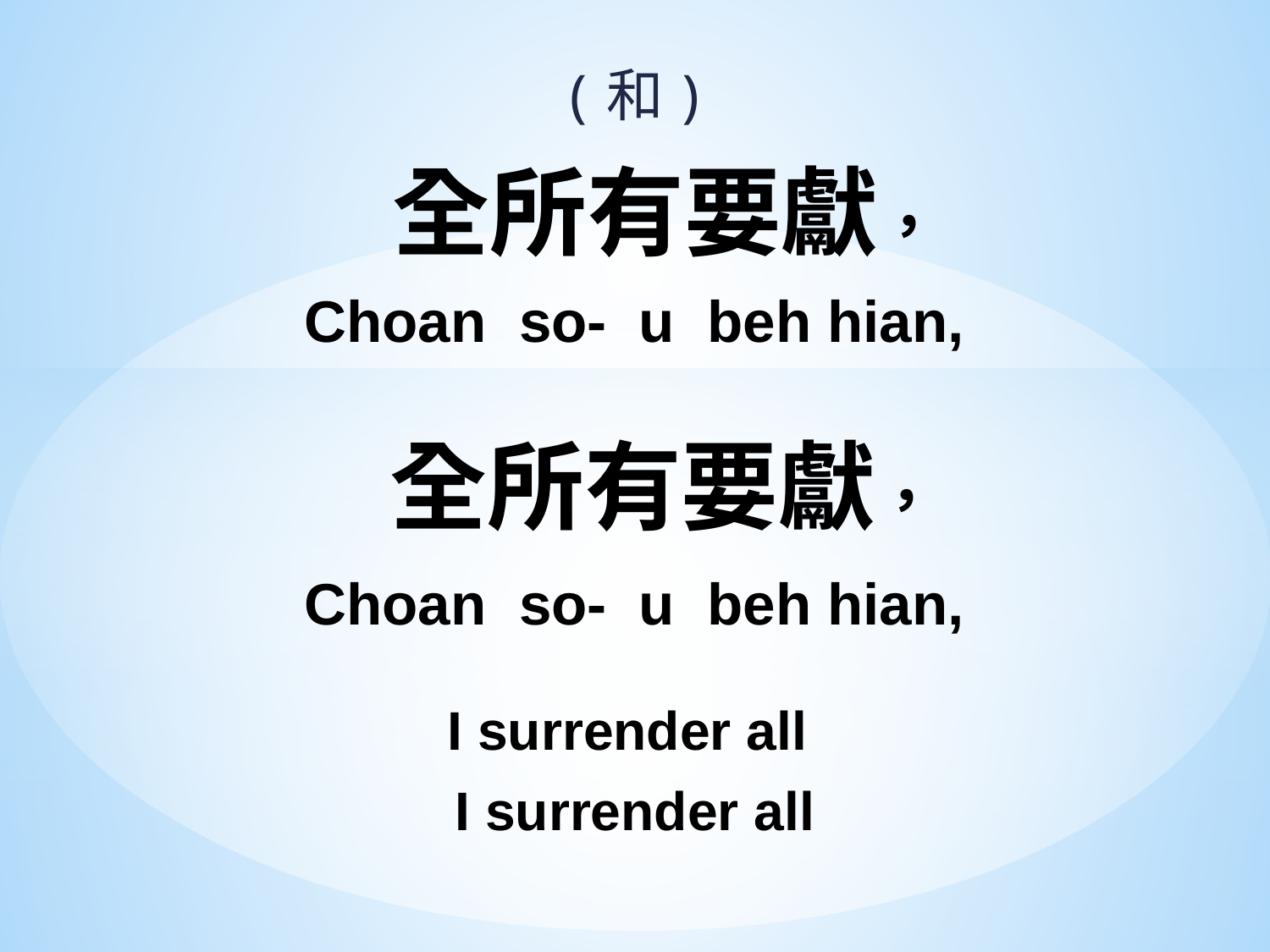

(和)
  全所有要獻，
Choan  so-  u  beh hian,
 全所有要獻，
Choan  so-  u  beh hian,

I surrender all
I surrender all